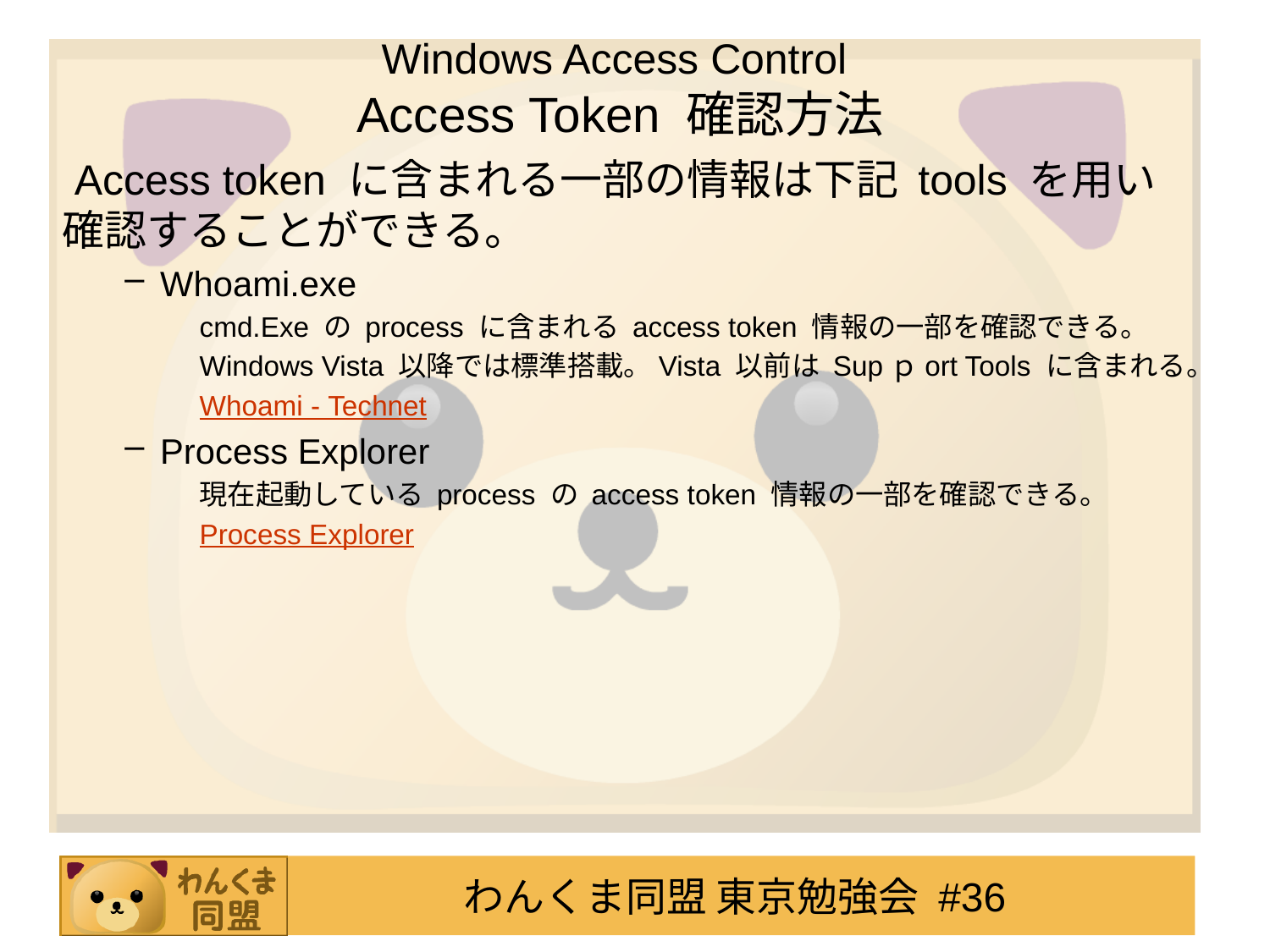

# Windows Access Control Access Token 確認方法
Access token に含まれる一部の情報は下記 tools を用い確認することができる。
Whoami.exe
cmd.Exe の process に含まれる access token 情報の一部を確認できる。
Windows Vista 以降では標準搭載。Vista 以前は Supｐort Tools に含まれる。
Whoami - Technet
Process Explorer
現在起動している process の access token 情報の一部を確認できる。
Process Explorer